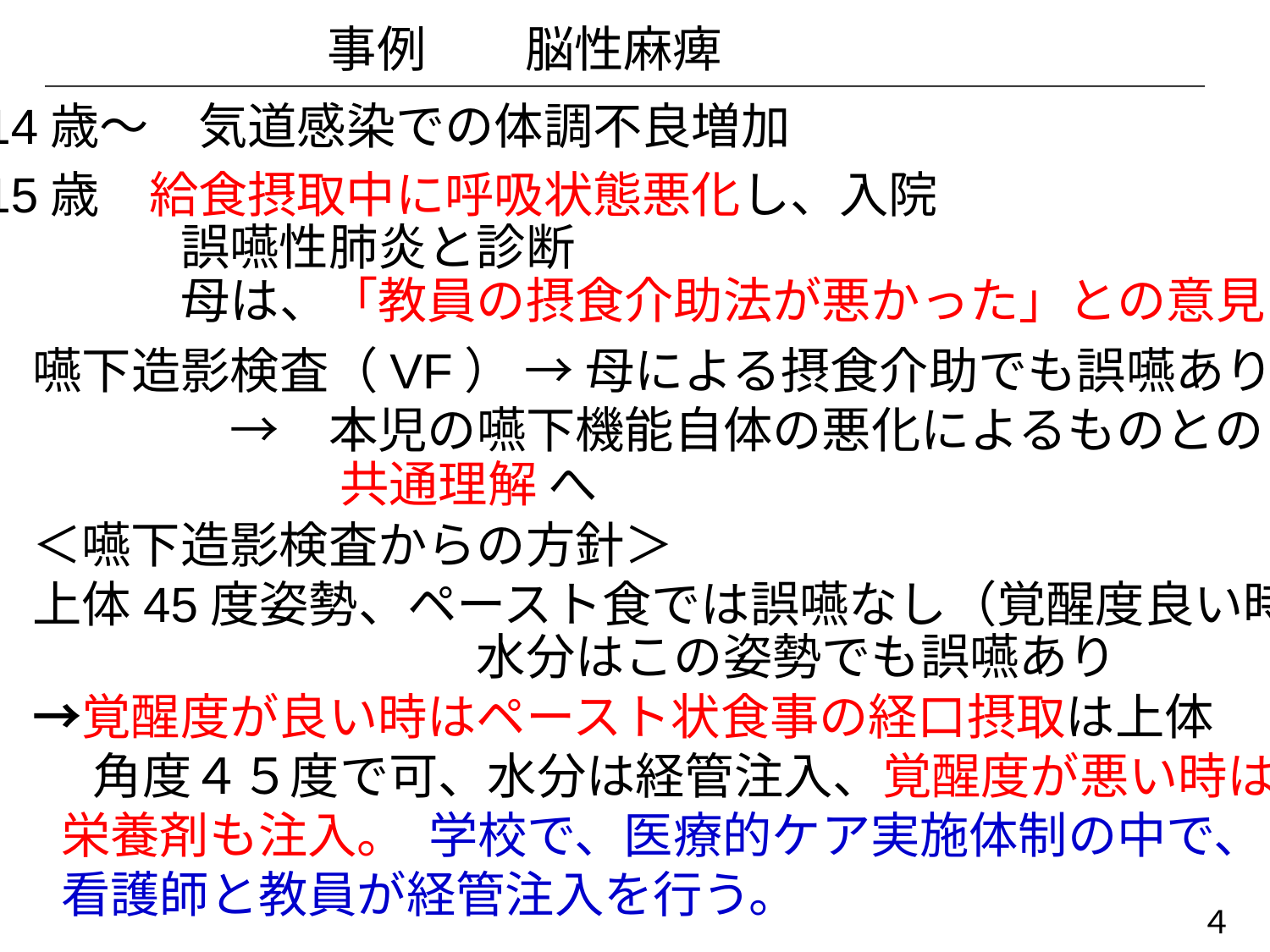

事例　　脳性麻痺

14歳～　気道感染での体調不良増加
15歳　給食摂取中に呼吸状態悪化し、入院
　　　　誤嚥性肺炎と診断
　　　　母は、「教員の摂食介助法が悪かった」との意見
　嚥下造影検査（VF） → 母による摂食介助でも誤嚥あり
　　　　　→　本児の嚥下機能自体の悪化によるものとの
　　　　　　　 共通理解 へ
　＜嚥下造影検査からの方針＞
　上体45度姿勢、ペースト食では誤嚥なし（覚醒度良い時）
　　　　　　　　　　水分はこの姿勢でも誤嚥あり
　→覚醒度が良い時はペースト状食事の経口摂取は上体
　　 角度４５度で可、水分は経管注入、覚醒度が悪い時は
      栄養剤も注入。  学校で、医療的ケア実施体制の中で、
      看護師と教員が経管注入を行う。
４